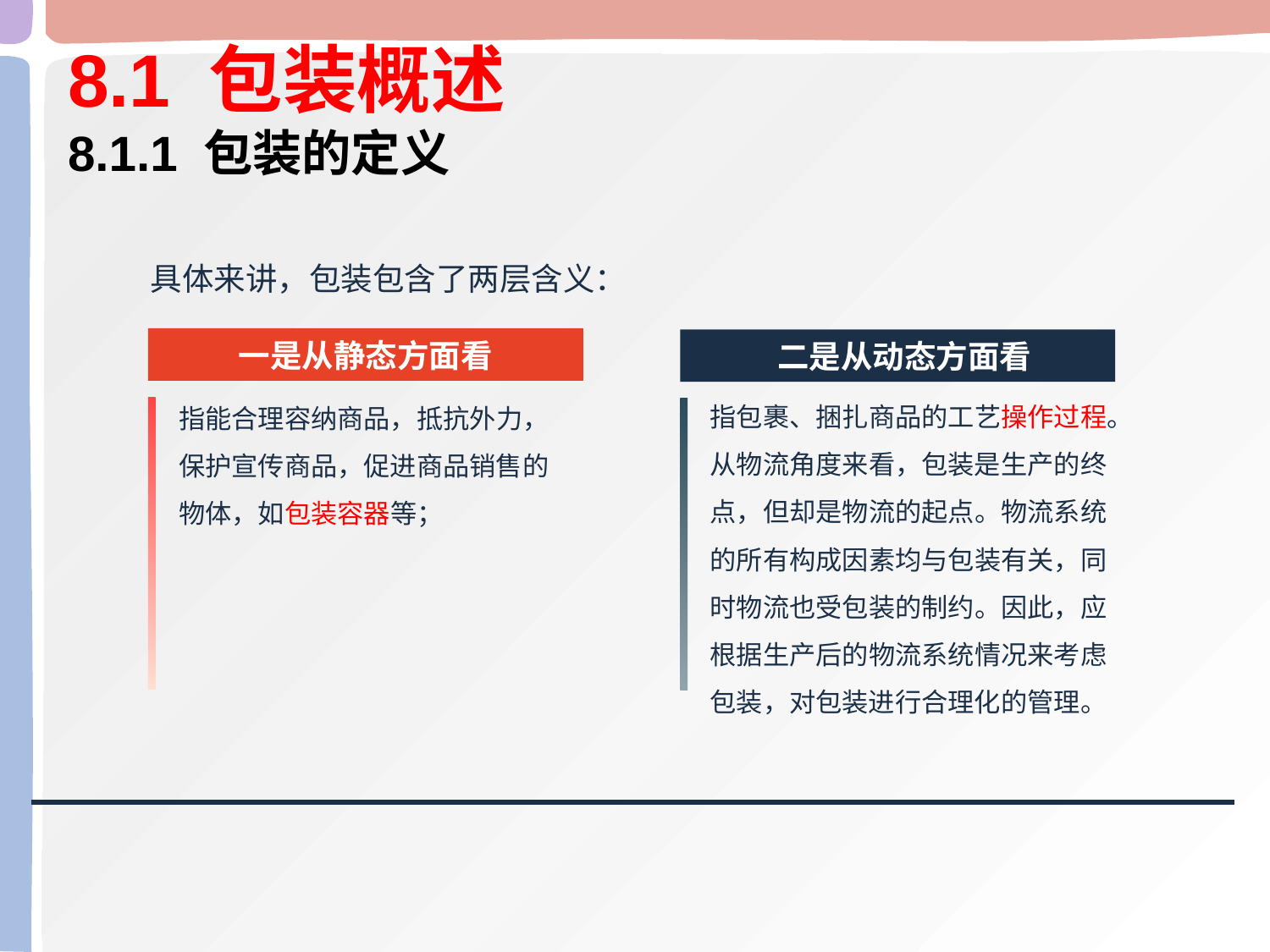

# 8.1 包装概述 8.1.1 包装的定义
具体来讲，包装包含了两层含义：

一是从静态方面看

二是从动态方面看
指能合理容纳商品，抵抗外力，保护宣传商品，促进商品销售的物体，如包装容器等；
指包裹、捆扎商品的工艺操作过程。从物流角度来看，包装是生产的终点，但却是物流的起点。物流系统的所有构成因素均与包装有关，同时物流也受包装的制约。因此，应根据生产后的物流系统情况来考虑包装，对包装进行合理化的管理。